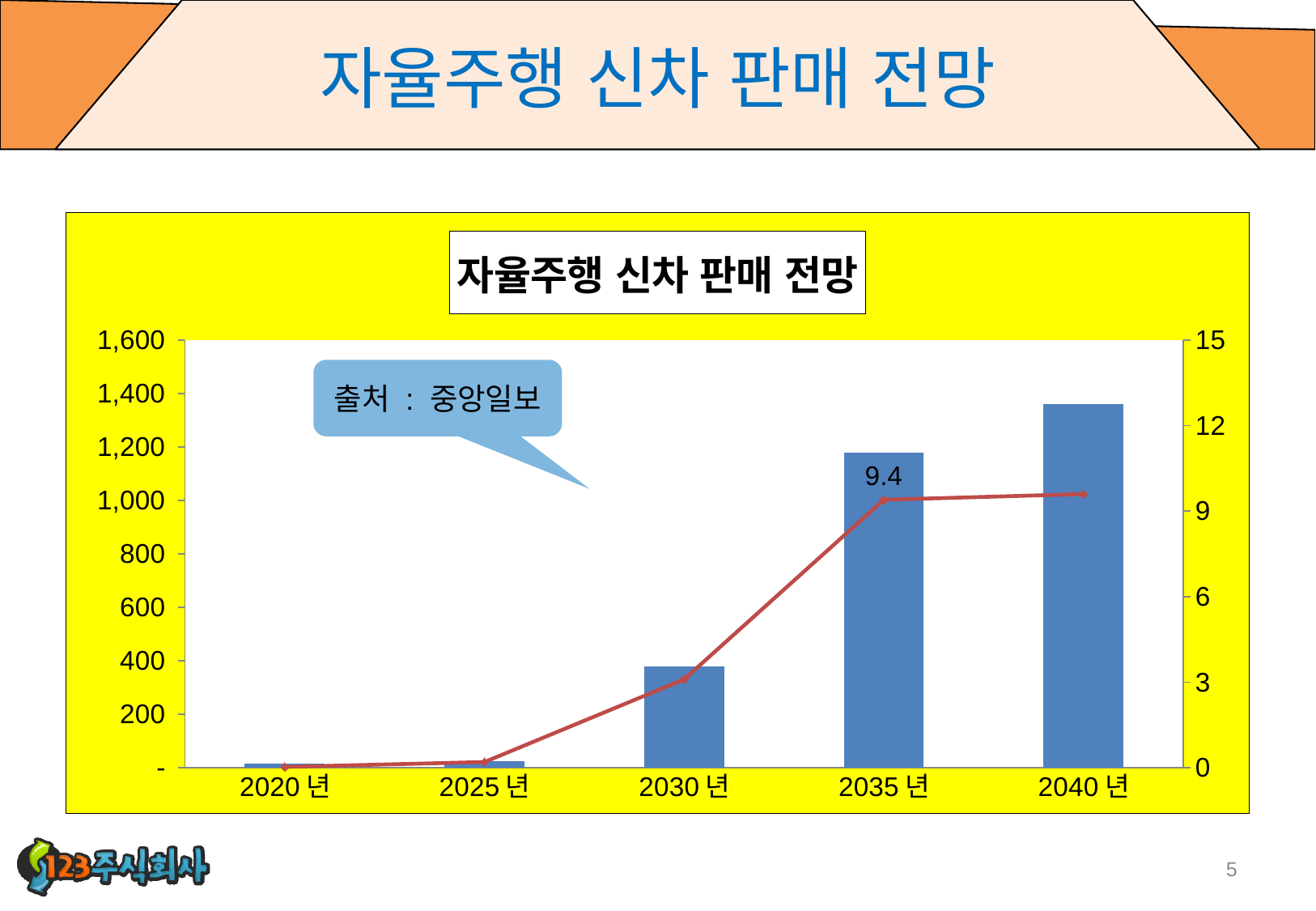

# 자율주행 신차 판매 전망

### Chart: 자율주행 신차 판매 전망

| Category | 판매량(대) | 비중(%) |
|---|---|---|
| 2020년 | 15.0 | 0.03 |
| 2025년 | 25.0 | 0.2 |
| 2030년 | 379.0 | 3.1 |
| 2035년 | 1180.0 | 9.4 |
| 2040년 | 1362.0 | 9.6 |
출처 : 중앙일보
5